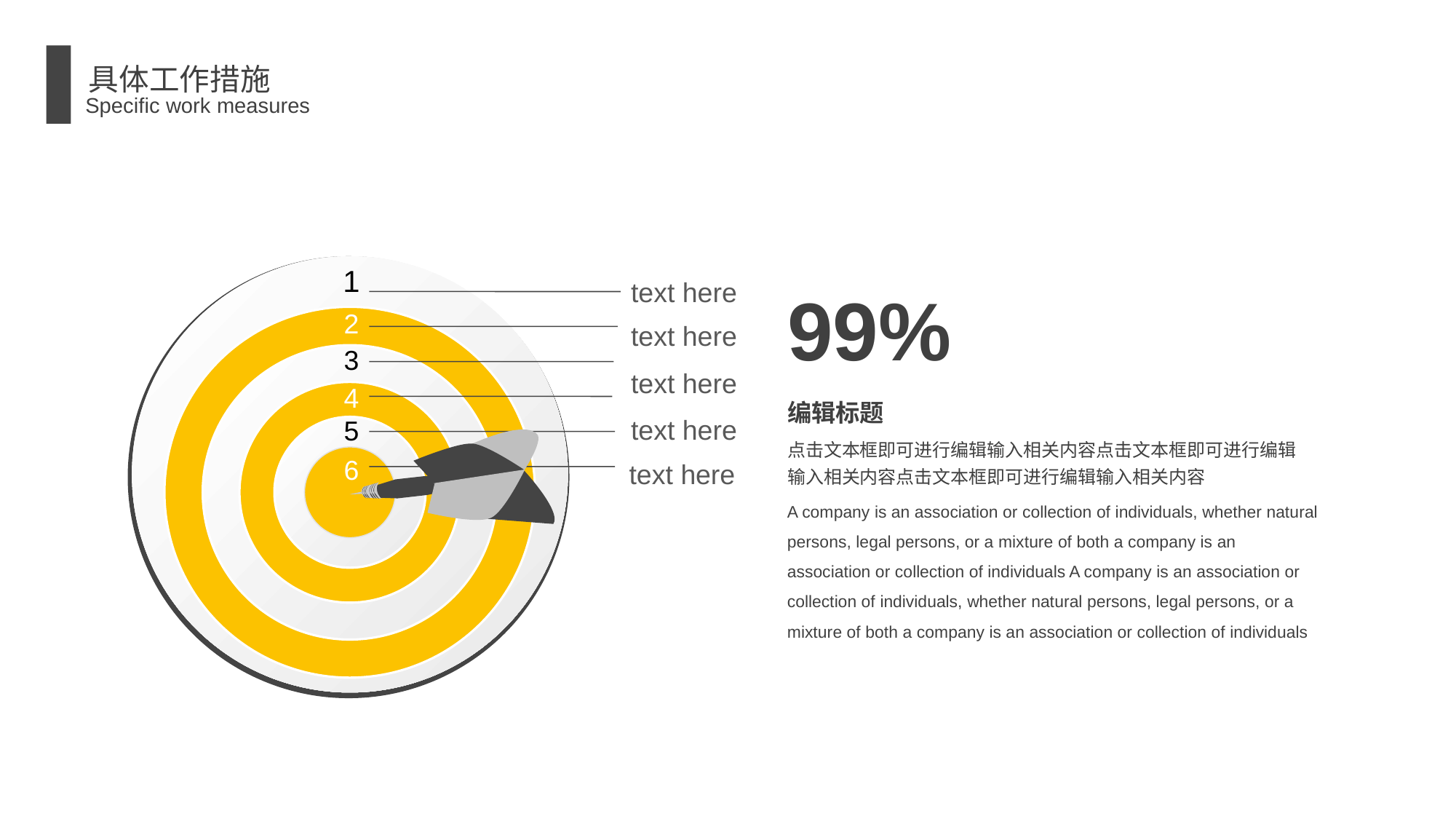

具体工作措施

Specific work measures

text here
1
99%

2
text here

3
text here

4
编辑标题

text here

5
点击文本框即可进行编辑输入相关内容点击文本框即可进行编辑输入相关内容点击文本框即可进行编辑输入相关内容

text here
6

A company is an association or collection of individuals, whether natural persons, legal persons, or a mixture of both a company is an association or collection of individuals A company is an association or collection of individuals, whether natural persons, legal persons, or a mixture of both a company is an association or collection of individuals